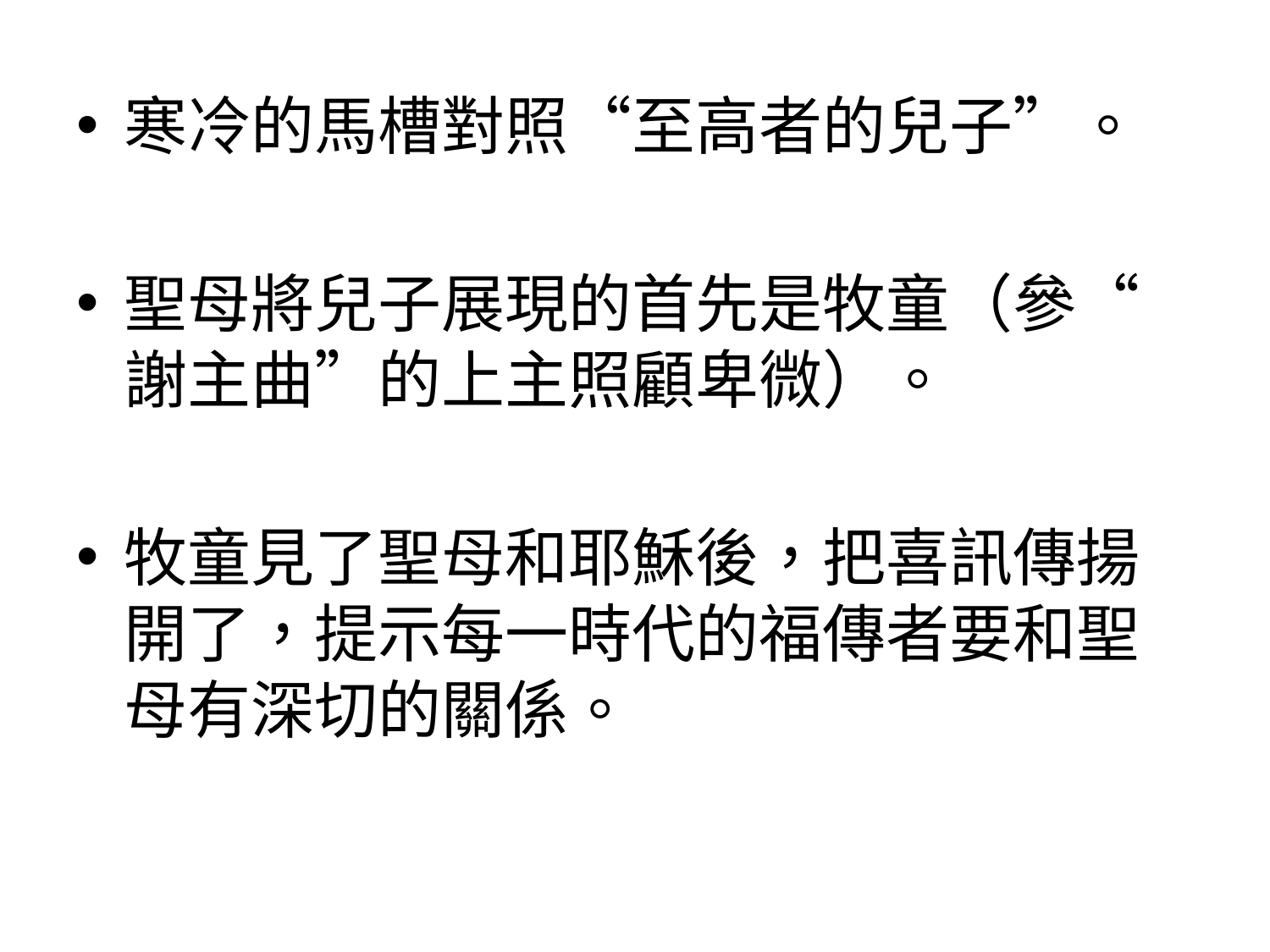

#
寒冷的馬槽對照“至高者的兒子”。

聖母將兒子展現的首先是牧童（參“謝主曲”的上主照顧卑微）。

牧童見了聖母和耶穌後，把喜訊傳揚開了，提示每一時代的福傳者要和聖母有深切的關係。